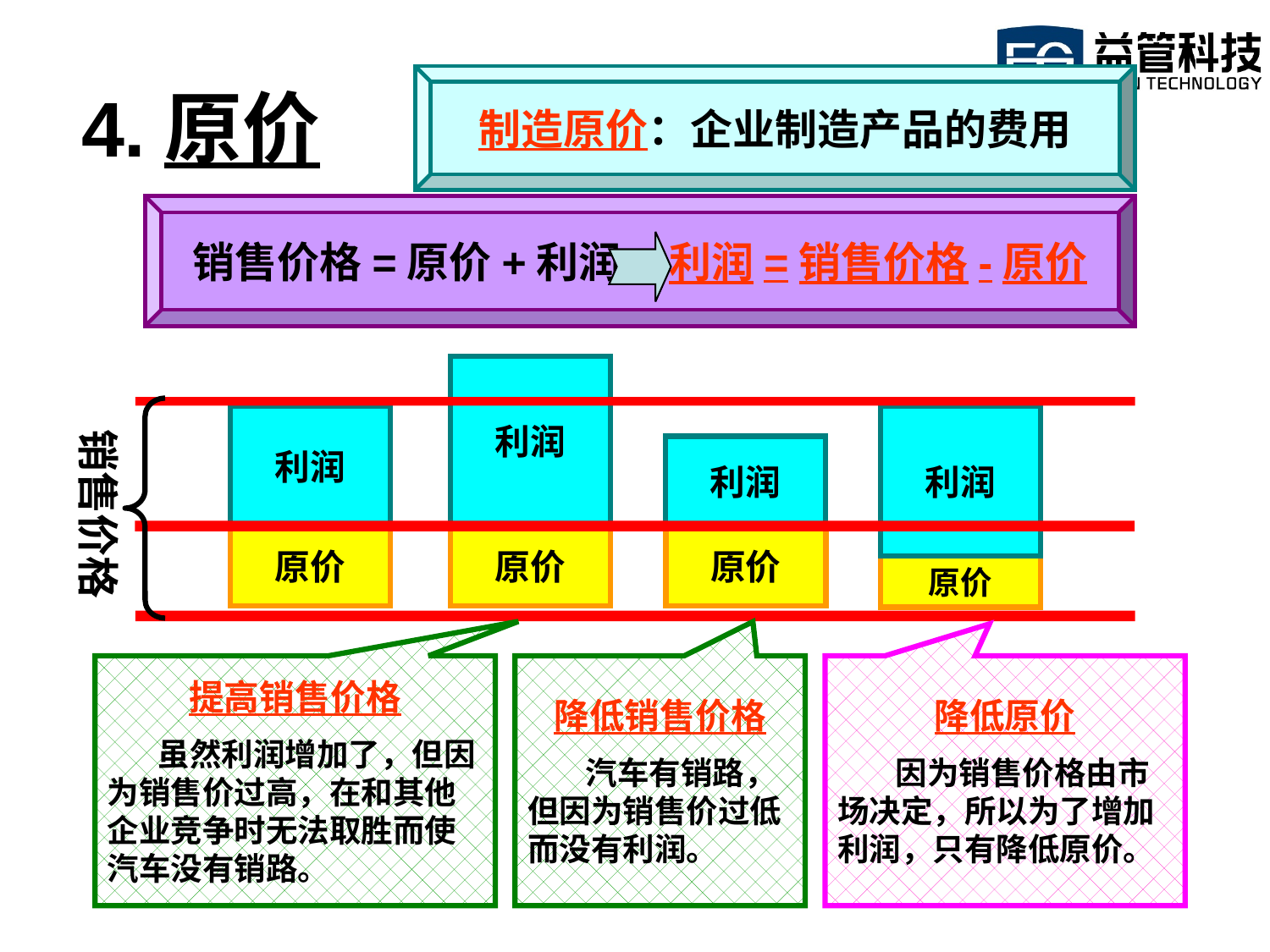

4.原价
制造原价：企业制造产品的费用
销售价格=原价+利润     利润=销售价格-原价

利润
原价
销售价格

利润
利润
原价
利润
原价
原价
提高销售价格

      虽然利润增加了，但因为销售价过高，在和其他企业竞争时无法取胜而使汽车没有销路。
降低销售价格

       汽车有销路，但因为销售价过低而没有利润。
降低原价

       因为销售价格由市场决定，所以为了增加利润，只有降低原价。
28